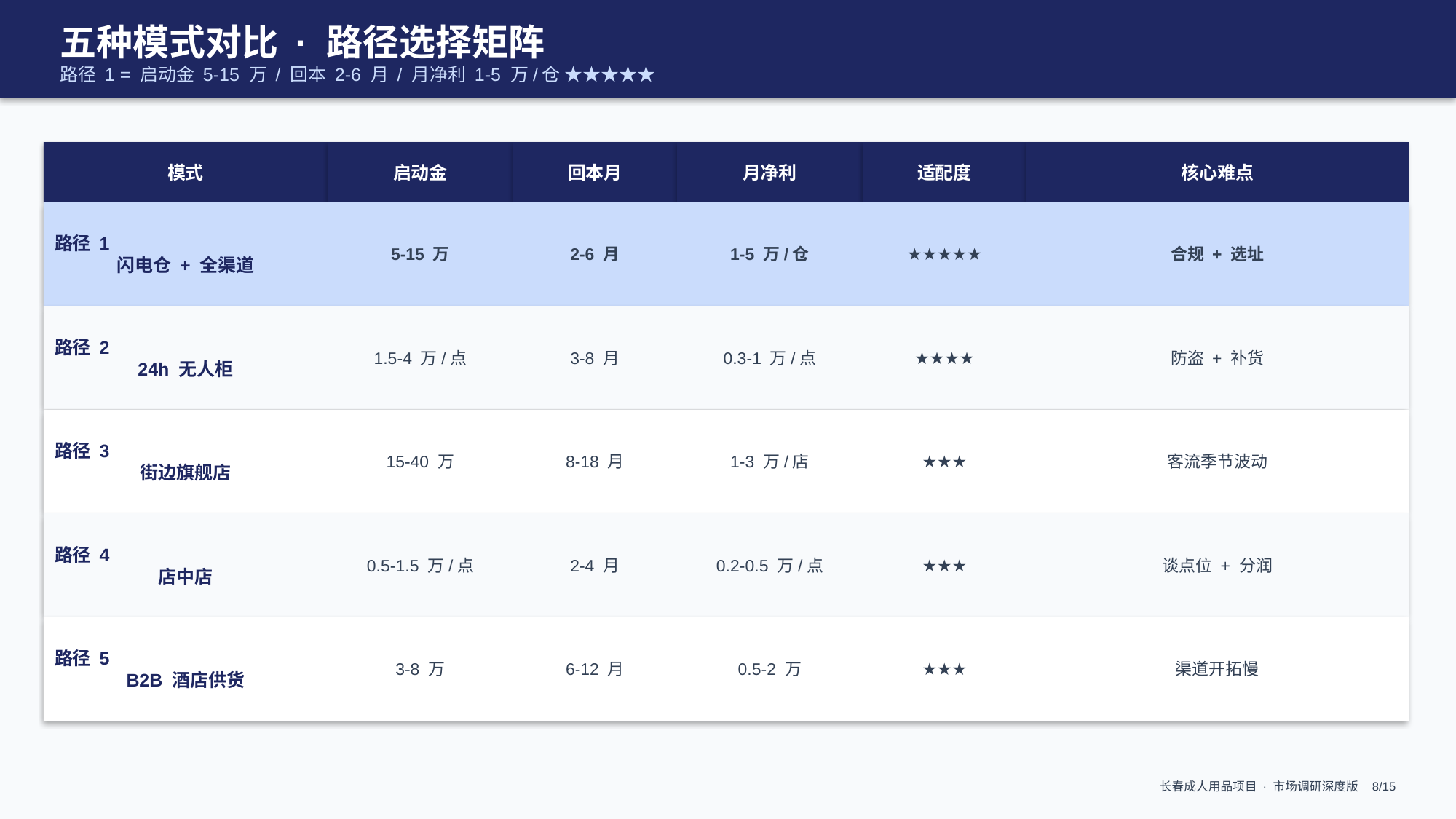

五种模式对比 · 路径选择矩阵
路径 1 = 启动金 5-15 万 / 回本 2-6 月 / 月净利 1-5 万/仓 ★★★★★

模式

启动金

回本月

月净利

适配度

核心难点

路径 1
闪电仓 + 全渠道
5-15 万
2-6 月
1-5 万/仓
★★★★★
合规 + 选址

路径 2
24h 无人柜
1.5-4 万/点
3-8 月
0.3-1 万/点
★★★★
防盗 + 补货

路径 3
街边旗舰店
15-40 万
8-18 月
1-3 万/店
★★★
客流季节波动

路径 4
店中店
0.5-1.5 万/点
2-4 月
0.2-0.5 万/点
★★★
谈点位 + 分润

路径 5
B2B 酒店供货
3-8 万
6-12 月
0.5-2 万
★★★
渠道开拓慢
长春成人用品项目 · 市场调研深度版    8/15